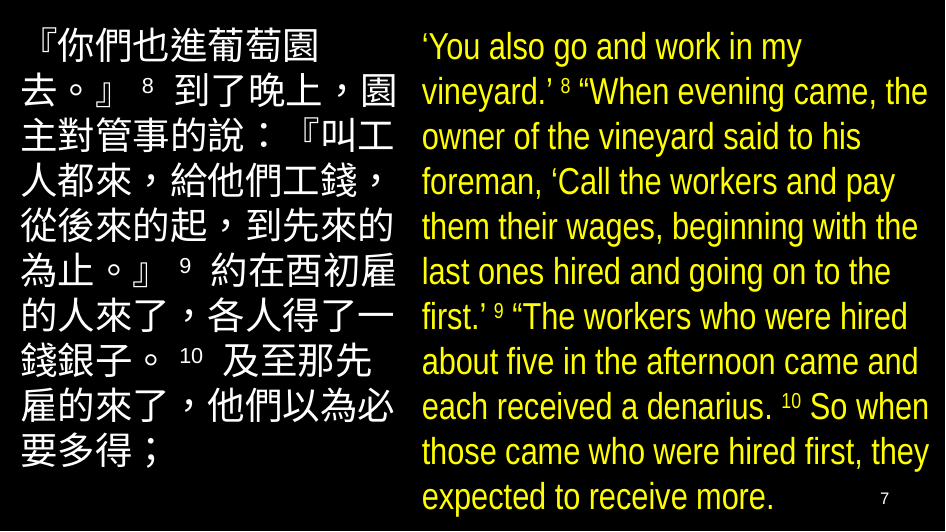

『你們也進葡萄園去。』8 到了晚上，園主對管事的說：『叫工人都來，給他們工錢，從後來的起，到先來的為止。』9 約在酉初雇的人來了，各人得了一錢銀子。10 及至那先雇的來了，他們以為必要多得；
‘You also go and work in my vineyard.’ 8 “When evening came, the owner of the vineyard said to his foreman, ‘Call the workers and pay them their wages, beginning with the last ones hired and going on to the first.’ 9 “The workers who were hired about five in the afternoon came and each received a denarius. 10 So when those came who were hired first, they expected to receive more.
7